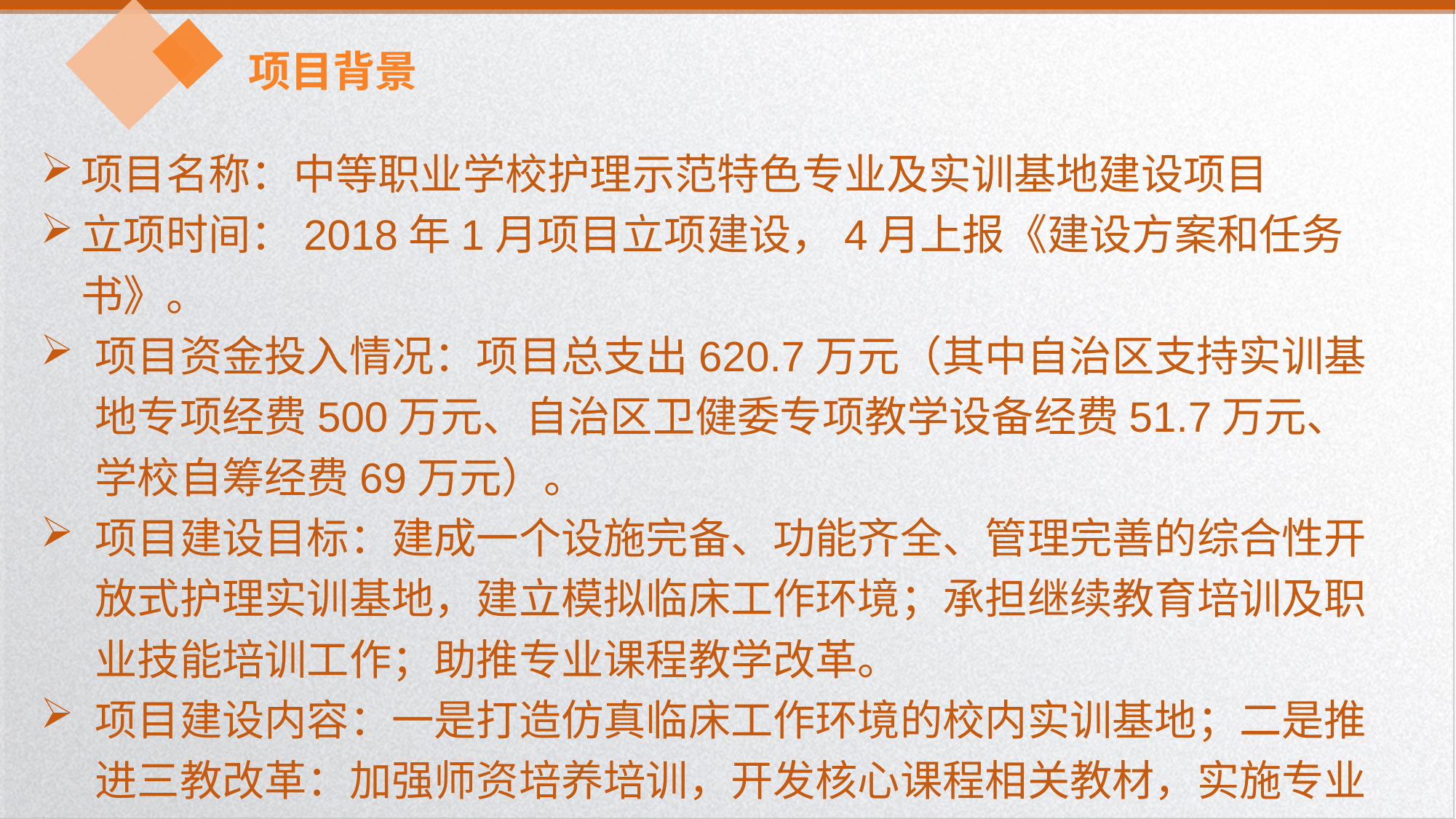

项目背景
项目名称：中等职业学校护理示范特色专业及实训基地建设项目
立项时间：2018年1月项目立项建设，4月上报《建设方案和任务书》。
项目资金投入情况：项目总支出620.7万元（其中自治区支持实训基地专项经费500万元、自治区卫健委专项教学设备经费51.7万元、学校自筹经费69万元）。
项目建设目标：建成一个设施完备、功能齐全、管理完善的综合性开放式护理实训基地，建立模拟临床工作环境；承担继续教育培训及职业技能培训工作；助推专业课程教学改革。
项目建设内容：一是打造仿真临床工作环境的校内实训基地；二是推进三教改革：加强师资培养培训，开发核心课程相关教材，实施专业课程教学改革。